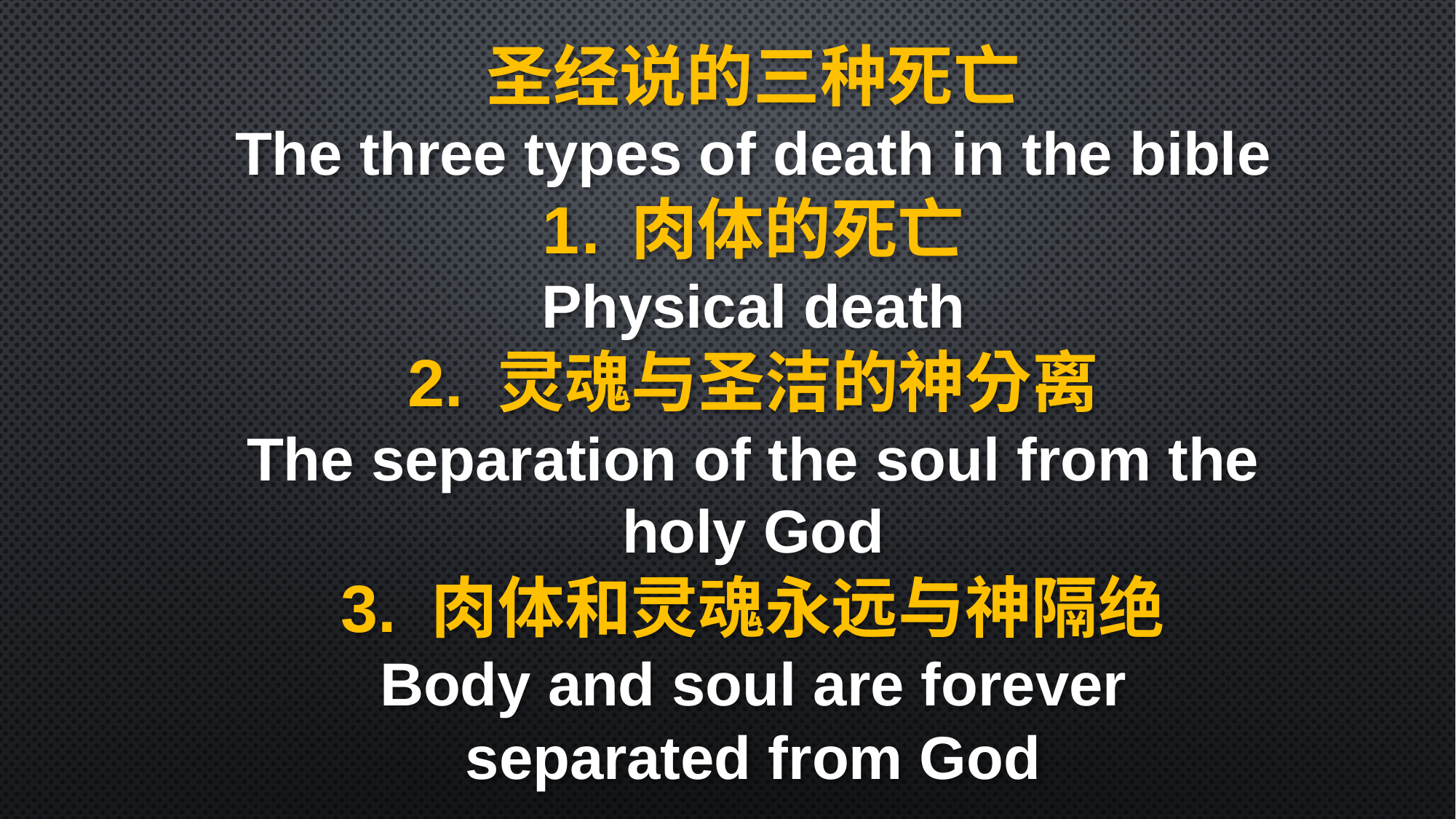

圣经说的三种死亡
The three types of death in the bible
肉体的死亡
Physical death
2. 灵魂与圣洁的神分离
The separation of the soul from the holy God
3. 肉体和灵魂永远与神隔绝
Body and soul are forever separated from God